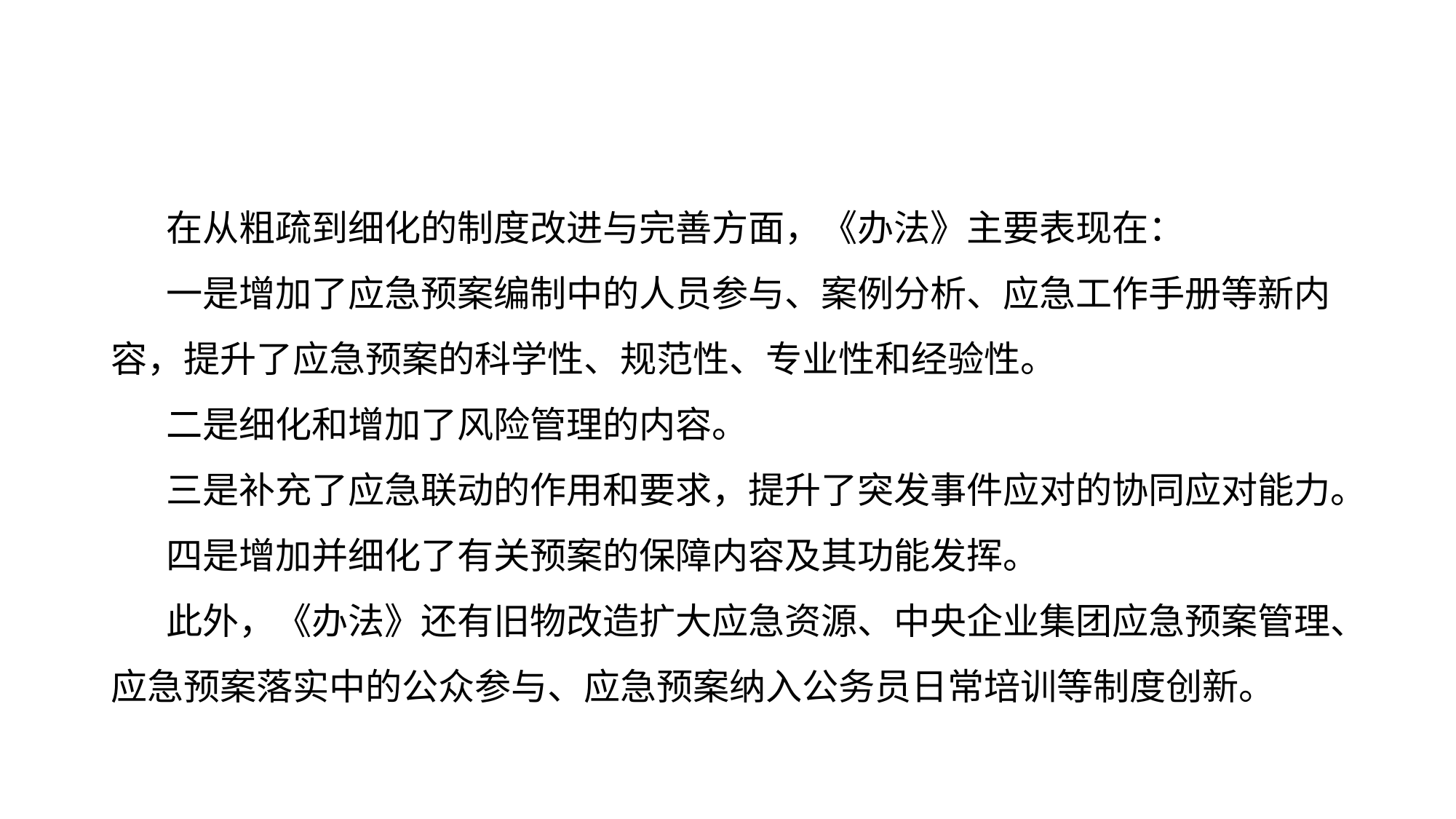

#
在从粗疏到细化的制度改进与完善方面，《办法》主要表现在：
一是增加了应急预案编制中的人员参与、案例分析、应急工作手册等新内容，提升了应急预案的科学性、规范性、专业性和经验性。
二是细化和增加了风险管理的内容。
三是补充了应急联动的作用和要求，提升了突发事件应对的协同应对能力。
四是增加并细化了有关预案的保障内容及其功能发挥。
此外，《办法》还有旧物改造扩大应急资源、中央企业集团应急预案管理、应急预案落实中的公众参与、应急预案纳入公务员日常培训等制度创新。